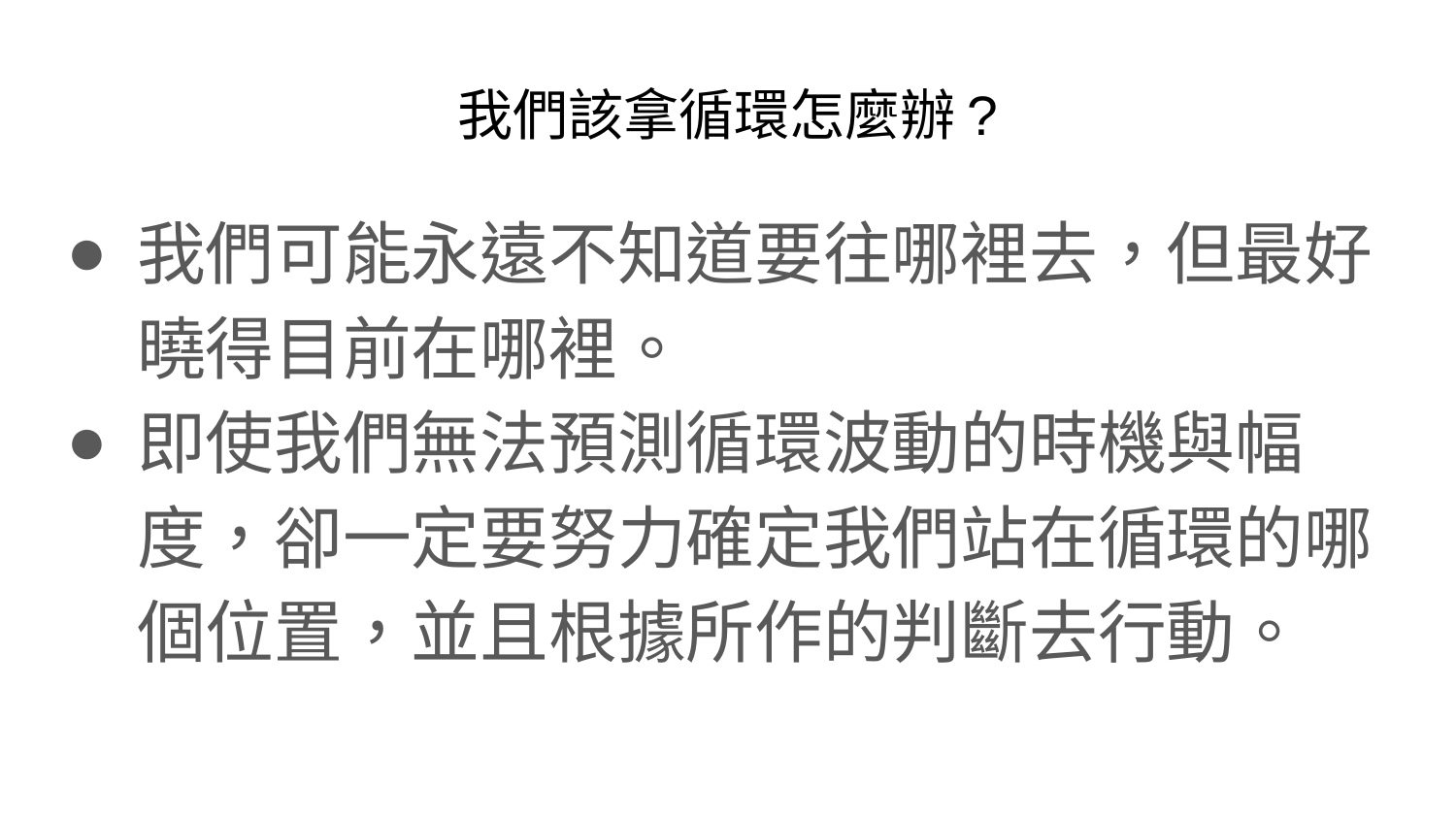

# 我們該拿循環怎麼辦?

我們可能永遠不知道要往哪裡去，但最好曉得目前在哪裡。
即使我們無法預測循環波動的時機與幅度，卻一定要努力確定我們站在循環的哪個位置，並且根據所作的判斷去行動。